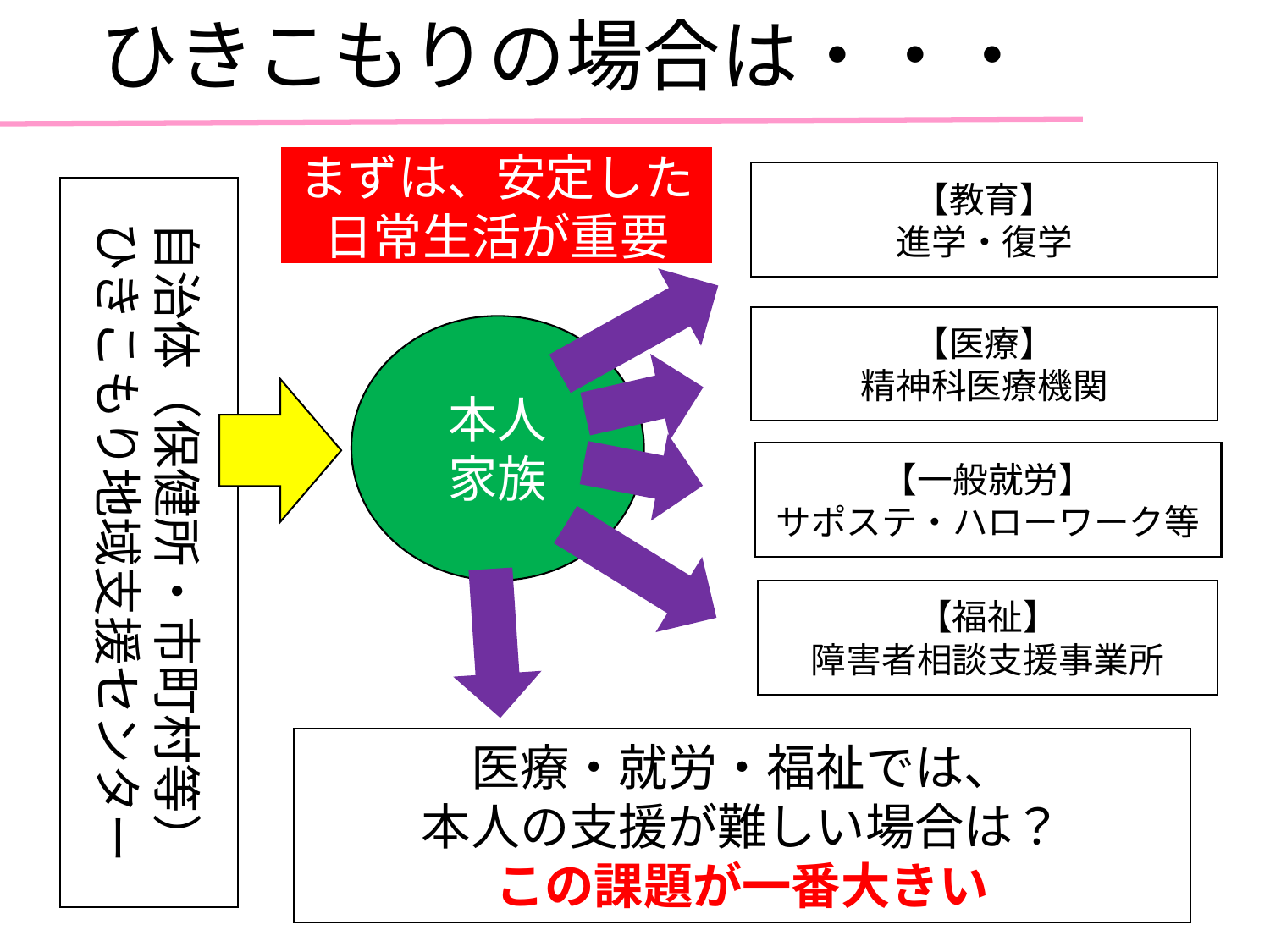

# ひきこもりの場合は・・・
まずは、安定した
日常生活が重要
【教育】
進学・復学
自治体（保健所・市町村等）
ひきこもり地域支援センター

【医療】
精神科医療機関
本人
家族

【一般就労】
サポステ・ハローワーク等

【福祉】
障害者相談支援事業所

医療・就労・福祉では、
本人の支援が難しい場合は？
この課題が一番大きい